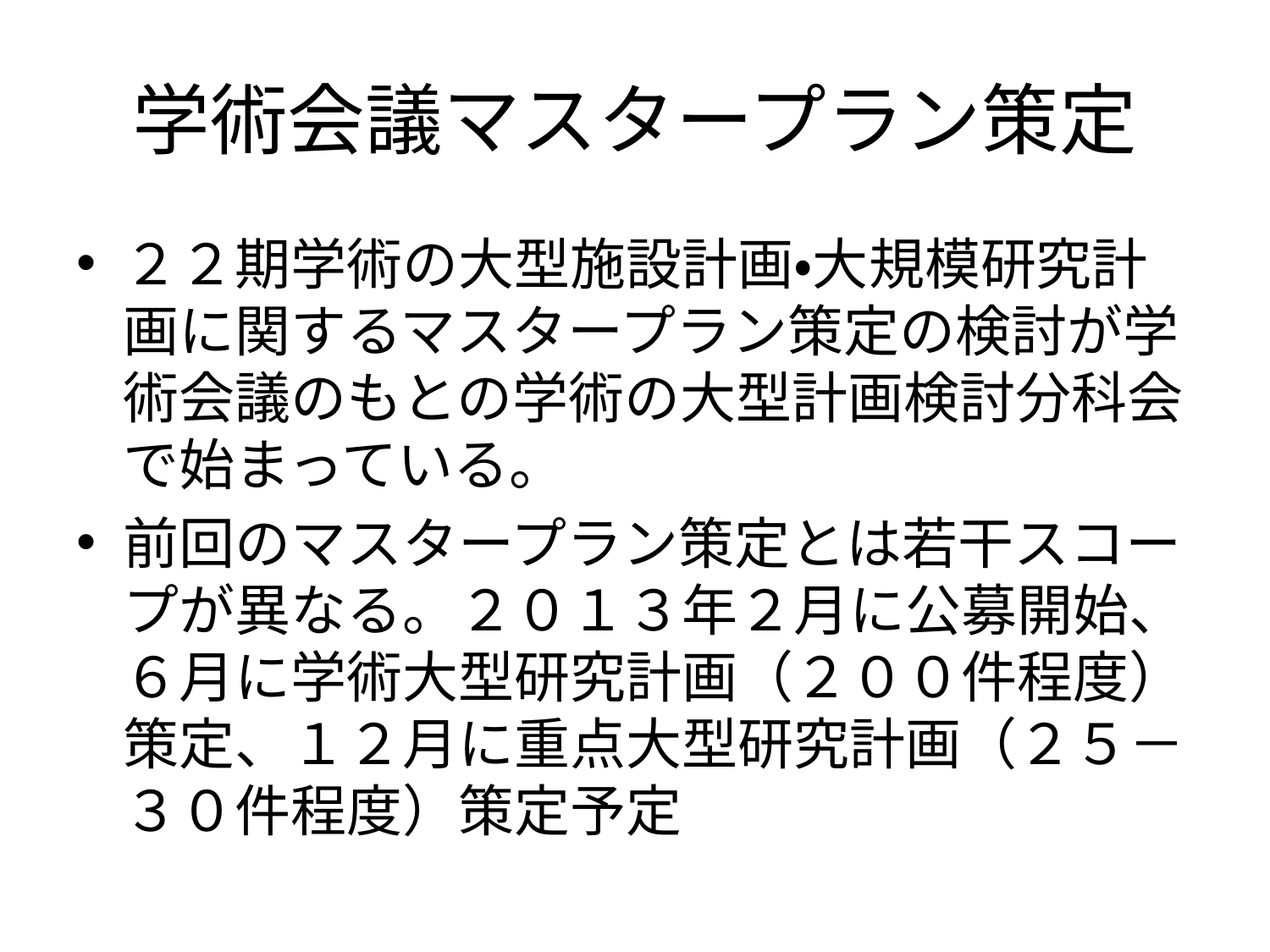

# 学術会議マスタープラン策定
２２期学術の大型施設計画・大規模研究計画に関するマスタープラン策定の検討が学術会議のもとの学術の大型計画検討分科会で始まっている。
前回のマスタープラン策定とは若干スコープが異なる。２０１３年２月に公募開始、６月に学術大型研究計画（２００件程度）策定、１２月に重点大型研究計画（２５－３０件程度）策定予定